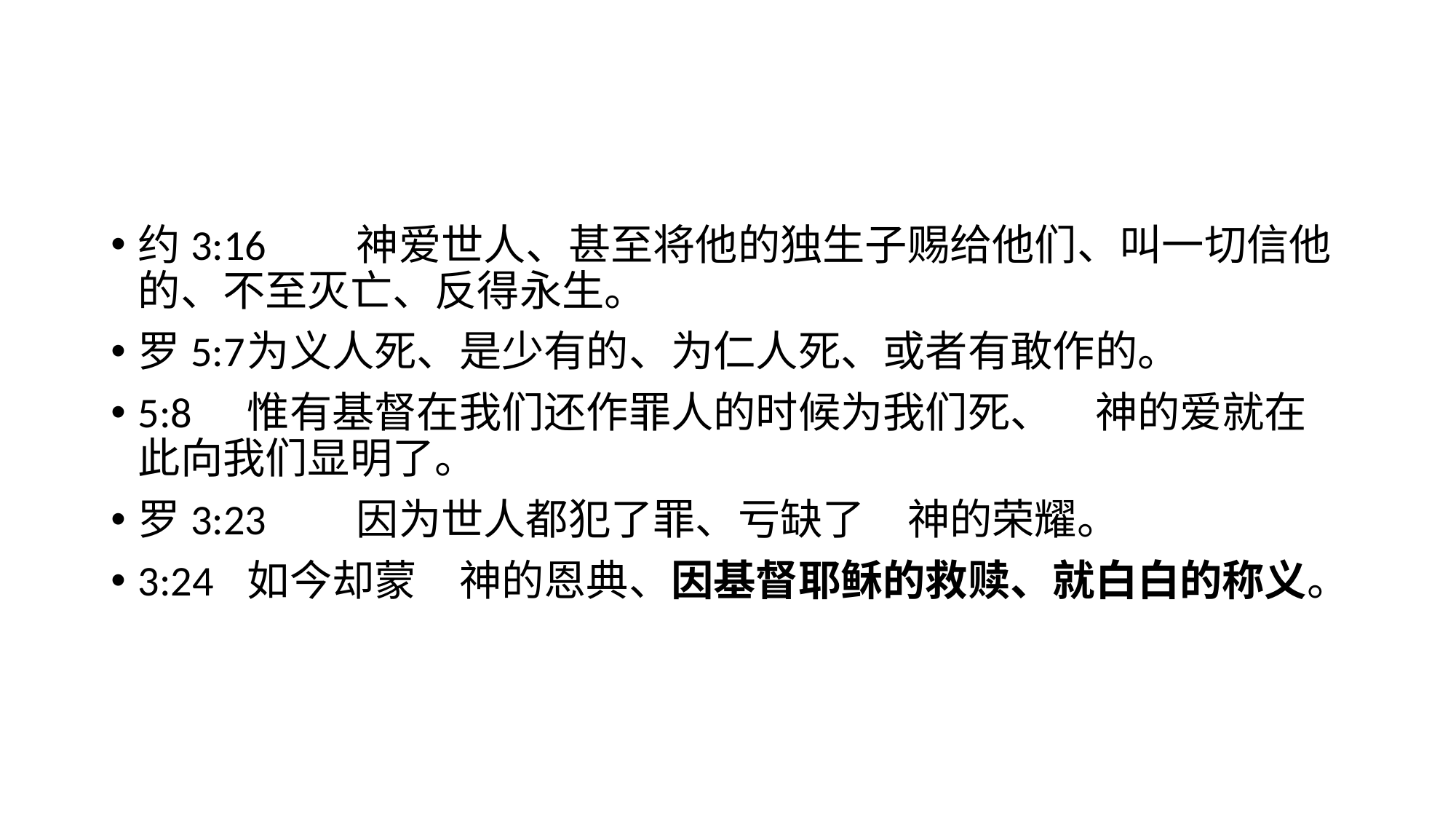

#
约3:16	神爱世人、甚至将他的独生子赐给他们、叫一切信他的、不至灭亡、反得永生。
罗5:7	为义人死、是少有的、为仁人死、或者有敢作的。
5:8	惟有基督在我们还作罪人的时候为我们死、　神的爱就在此向我们显明了。
罗3:23	因为世人都犯了罪、亏缺了　神的荣耀。
3:24	如今却蒙　神的恩典、因基督耶稣的救赎、就白白的称义。